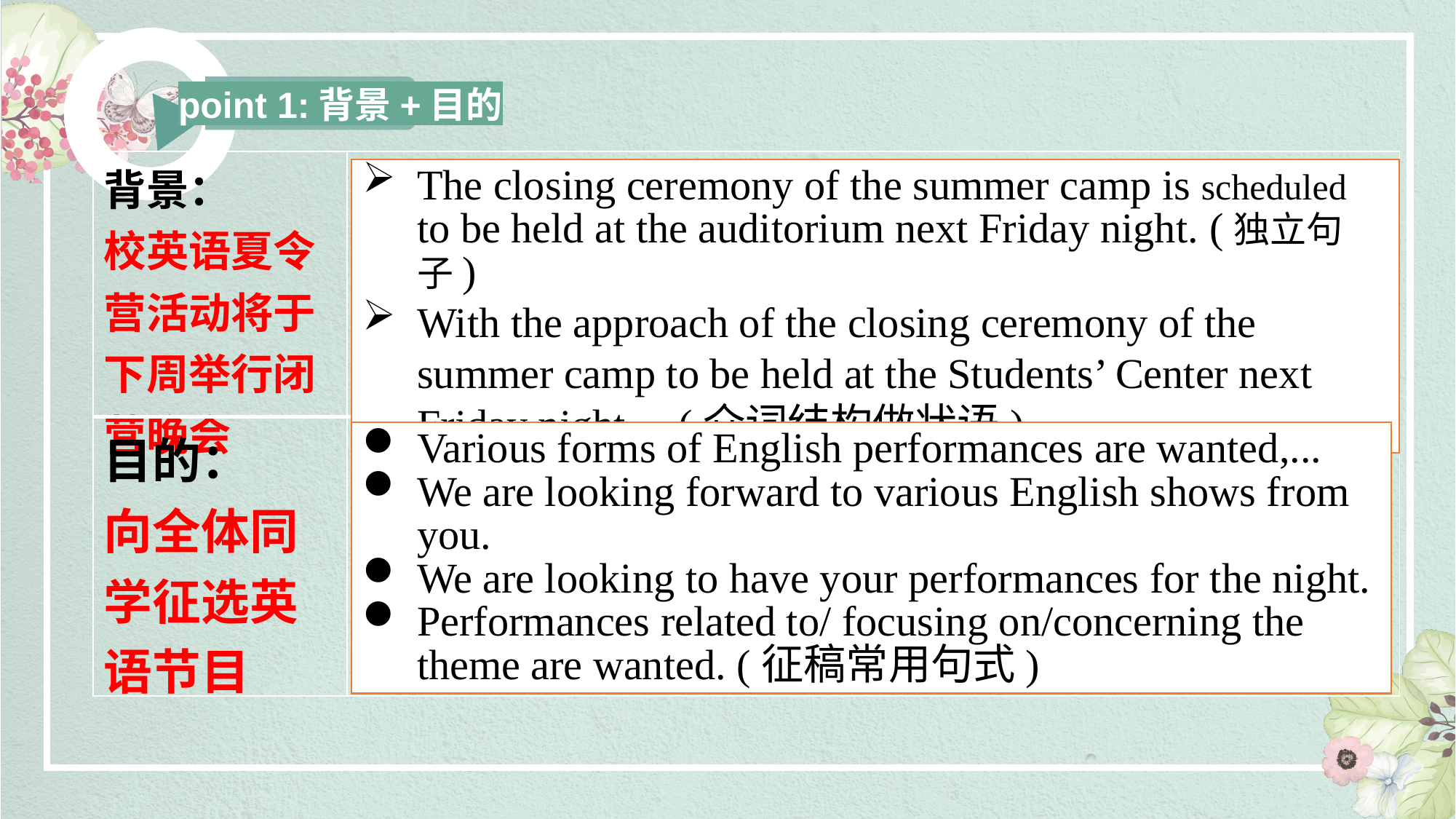

point 1:背景+目的

| 背景： 校英语夏令营活动将于下周举行闭营晚会 |  |
| --- | --- |
| 目的： 向全体同学征选英语节目 |  |
The closing ceremony of the summer camp is scheduled to be held at the auditorium next Friday night. (独立句子)
With the approach of the closing ceremony of the summer camp to be held at the Students’ Center next Friday night, ...(介词结构做状语)
Various forms of English performances are wanted,...
We are looking forward to various English shows from you.
We are looking to have your performances for the night.
Performances related to/ focusing on/concerning the theme are wanted. (征稿常用句式)